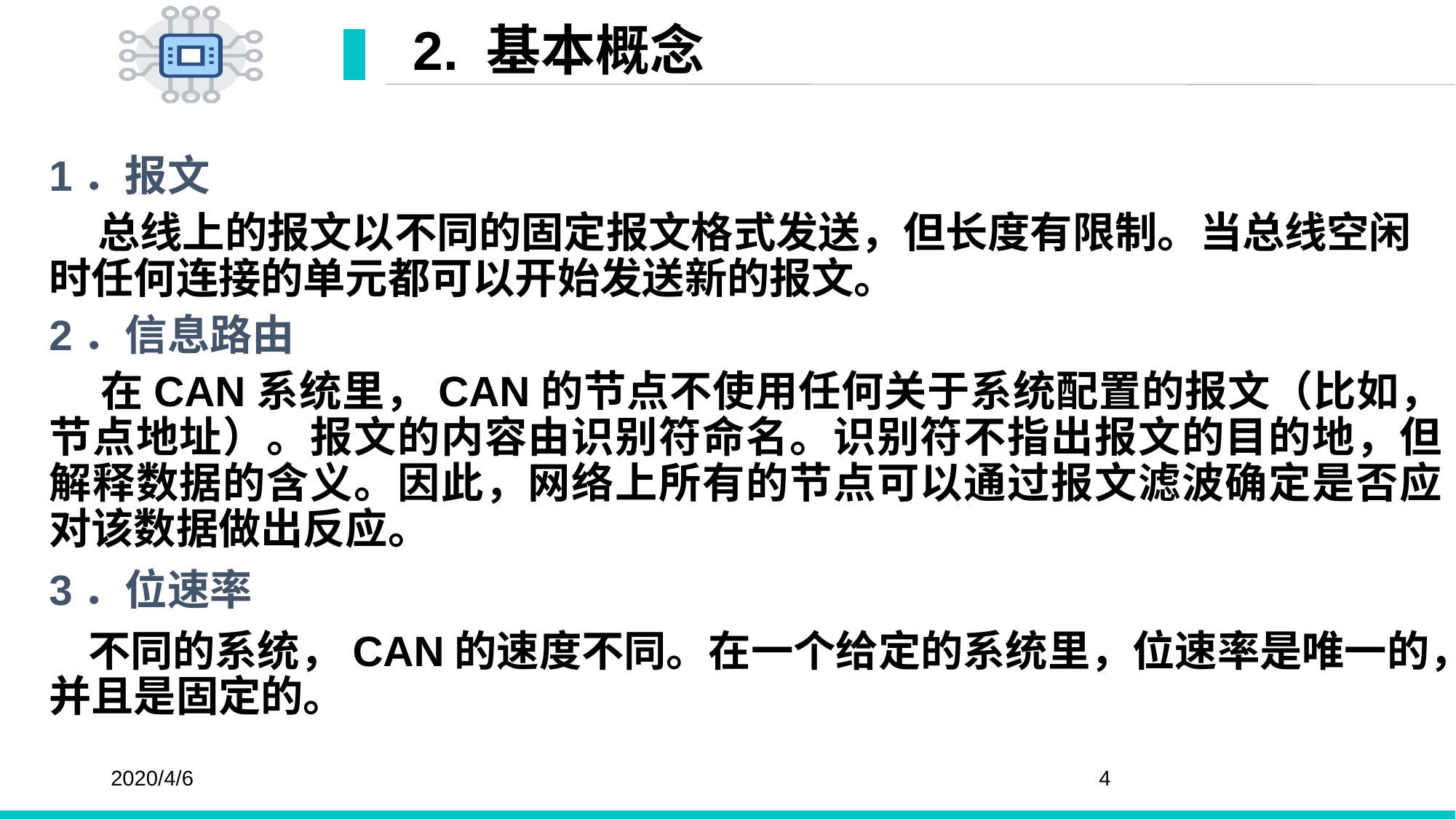

# 2. 基本概念
1．报文
    总线上的报文以不同的固定报文格式发送，但长度有限制。当总线空闲时任何连接的单元都可以开始发送新的报文。
2．信息路由
    在CAN系统里，CAN的节点不使用任何关于系统配置的报文（比如，节点地址）。报文的内容由识别符命名。识别符不指出报文的目的地，但解释数据的含义。因此，网络上所有的节点可以通过报文滤波确定是否应对该数据做出反应。
3．位速率
   不同的系统，CAN的速度不同。在一个给定的系统里，位速率是唯一的，并且是固定的。
2020/4/6
4